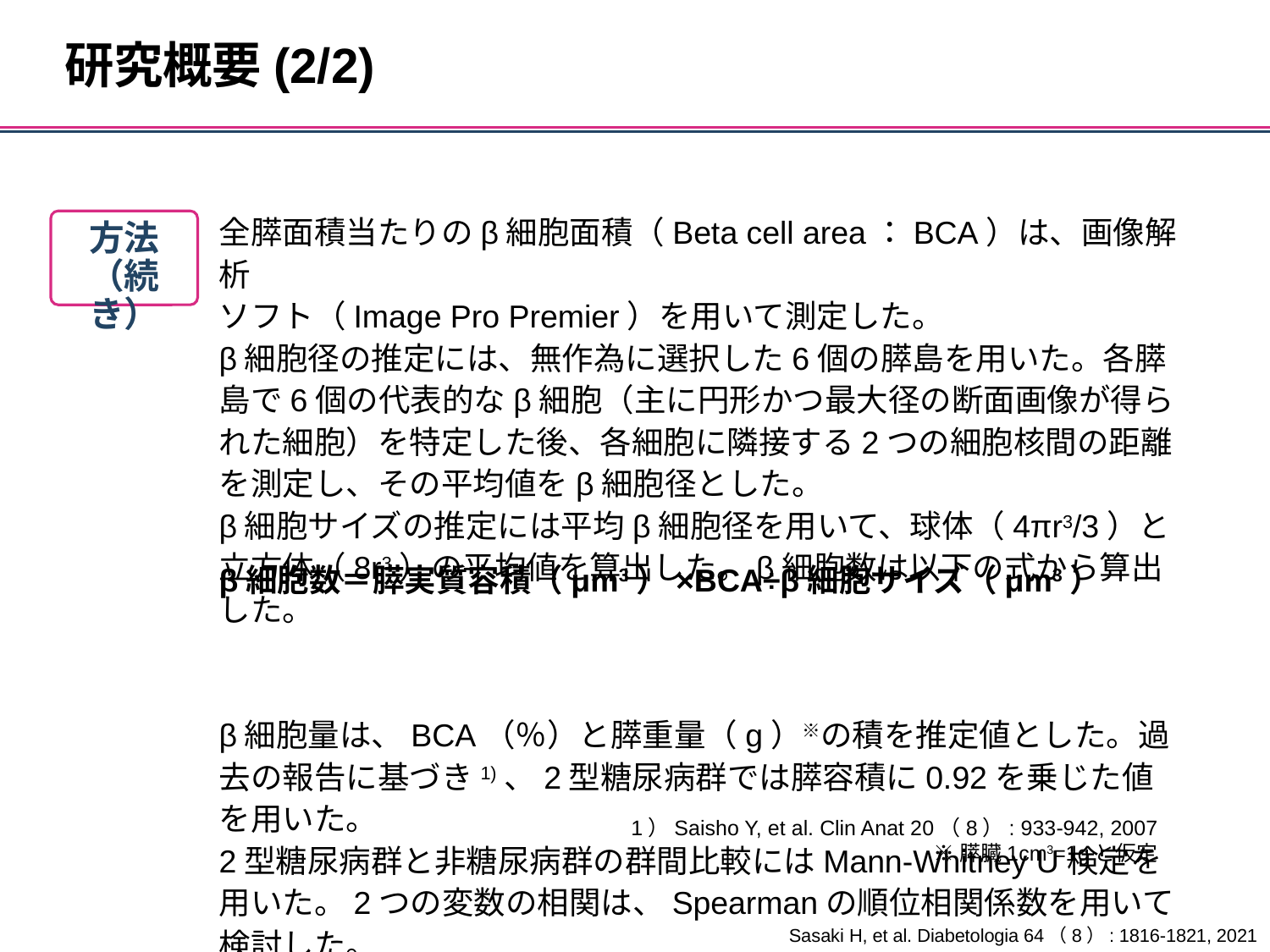

研究概要(2/2)
全膵面積当たりのβ細胞面積（Beta cell area：BCA）は、画像解析
ソフト（Image Pro Premier）を用いて測定した。
β細胞径の推定には、無作為に選択した6個の膵島を用いた。各膵島で6個の代表的なβ細胞（主に円形かつ最大径の断面画像が得られた細胞）を特定した後、各細胞に隣接する2つの細胞核間の距離を測定し、その平均値をβ細胞径とした。
β細胞サイズの推定には平均β細胞径を用いて、球体（4πr3/3）と立方体（8r3）の平均値を算出した。β細胞数は以下の式から算出した。

β細胞量は、BCA（％）と膵重量（g）※の積を推定値とした。過去の報告に基づき1)、2型糖尿病群では膵容積に0.92を乗じた値を用いた。
2型糖尿病群と非糖尿病群の群間比較にはMann-Whitney U検定を用いた。2つの変数の相関は、Spearmanの順位相関係数を用いて検討した。

方法
（続き）
β細胞数＝膵実質容積（μm3）×BCA÷β細胞サイズ（μm3）
1）Saisho Y, et al. Clin Anat 20（8）: 933-942, 2007
※膵臓1cm3=1gと仮定
Sasaki H, et al. Diabetologia 64（8）: 1816-1821, 2021